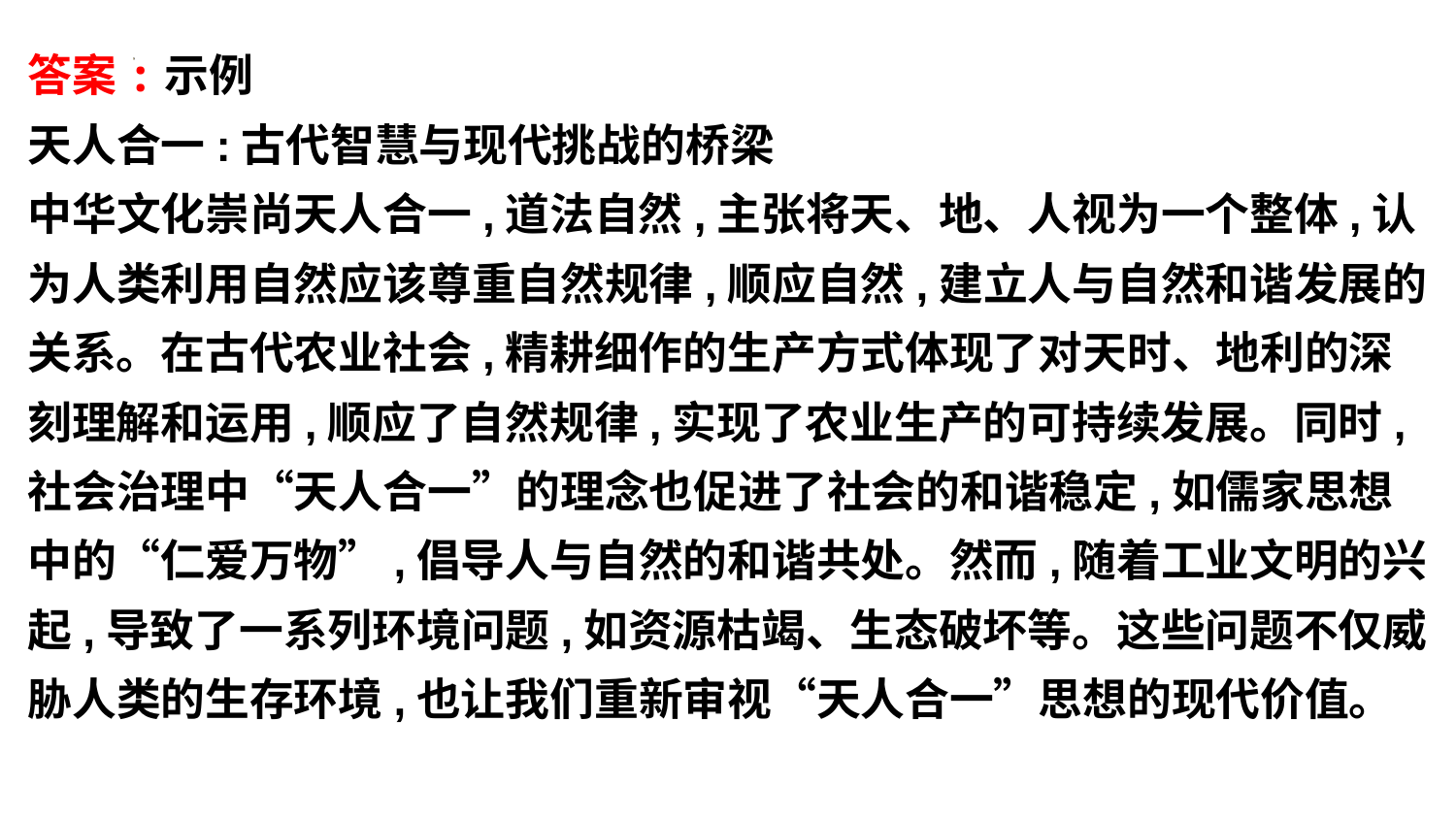

答案:示例
天人合一:古代智慧与现代挑战的桥梁
中华文化崇尚天人合一,道法自然,主张将天、地、人视为一个整体,认为人类利用自然应该尊重自然规律,顺应自然,建立人与自然和谐发展的关系。在古代农业社会,精耕细作的生产方式体现了对天时、地利的深刻理解和运用,顺应了自然规律,实现了农业生产的可持续发展。同时,社会治理中“天人合一”的理念也促进了社会的和谐稳定,如儒家思想中的“仁爱万物”,倡导人与自然的和谐共处。然而,随着工业文明的兴起,导致了一系列环境问题,如资源枯竭、生态破坏等。这些问题不仅威胁人类的生存环境,也让我们重新审视“天人合一”思想的现代价值。